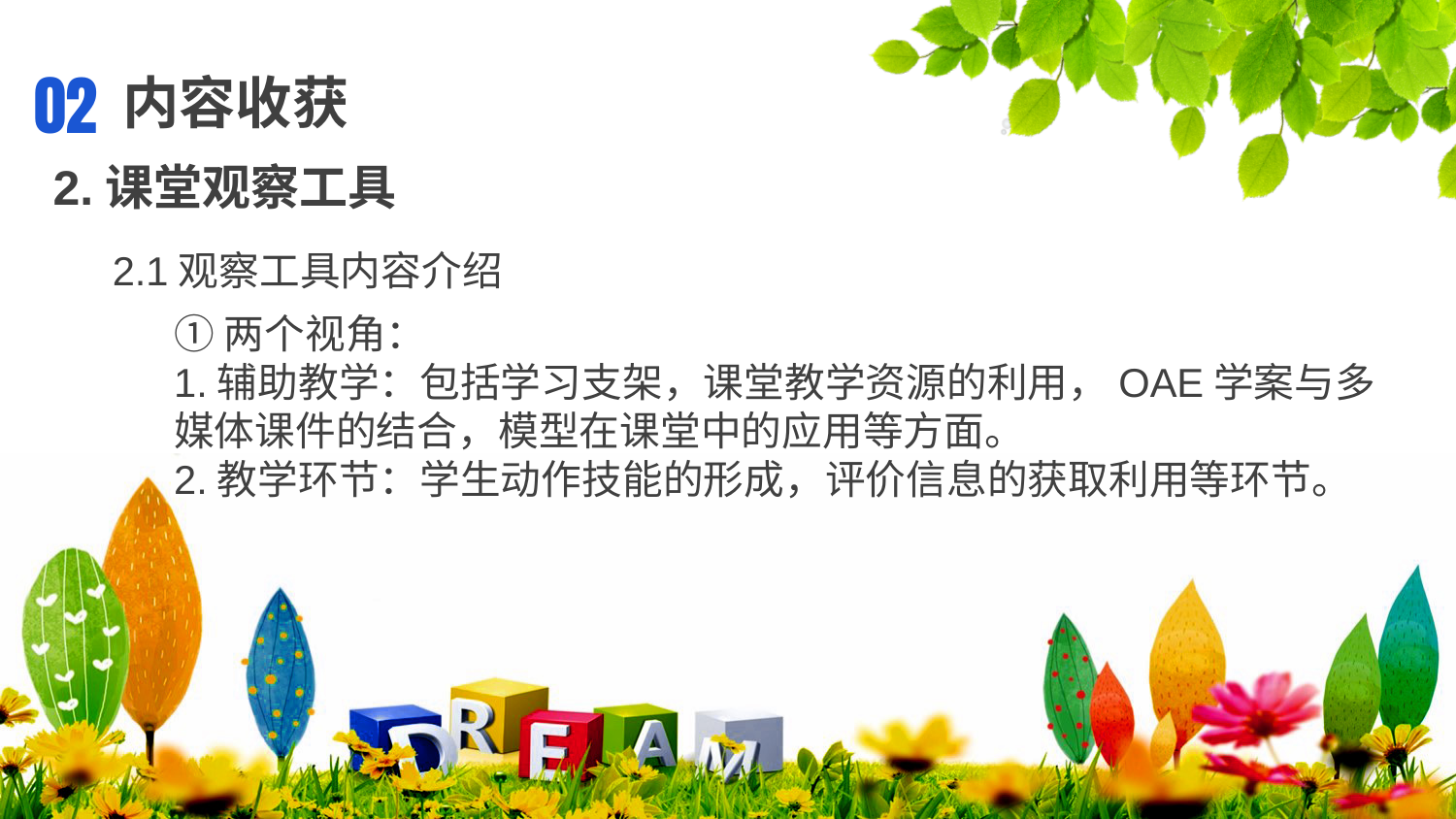

02
内容收获
2.课堂观察工具
2.1观察工具内容介绍
①两个视角：
1.辅助教学：包括学习支架，课堂教学资源的利用，OAE学案与多媒体课件的结合，模型在课堂中的应用等方面。
2.教学环节：学生动作技能的形成，评价信息的获取利用等环节。